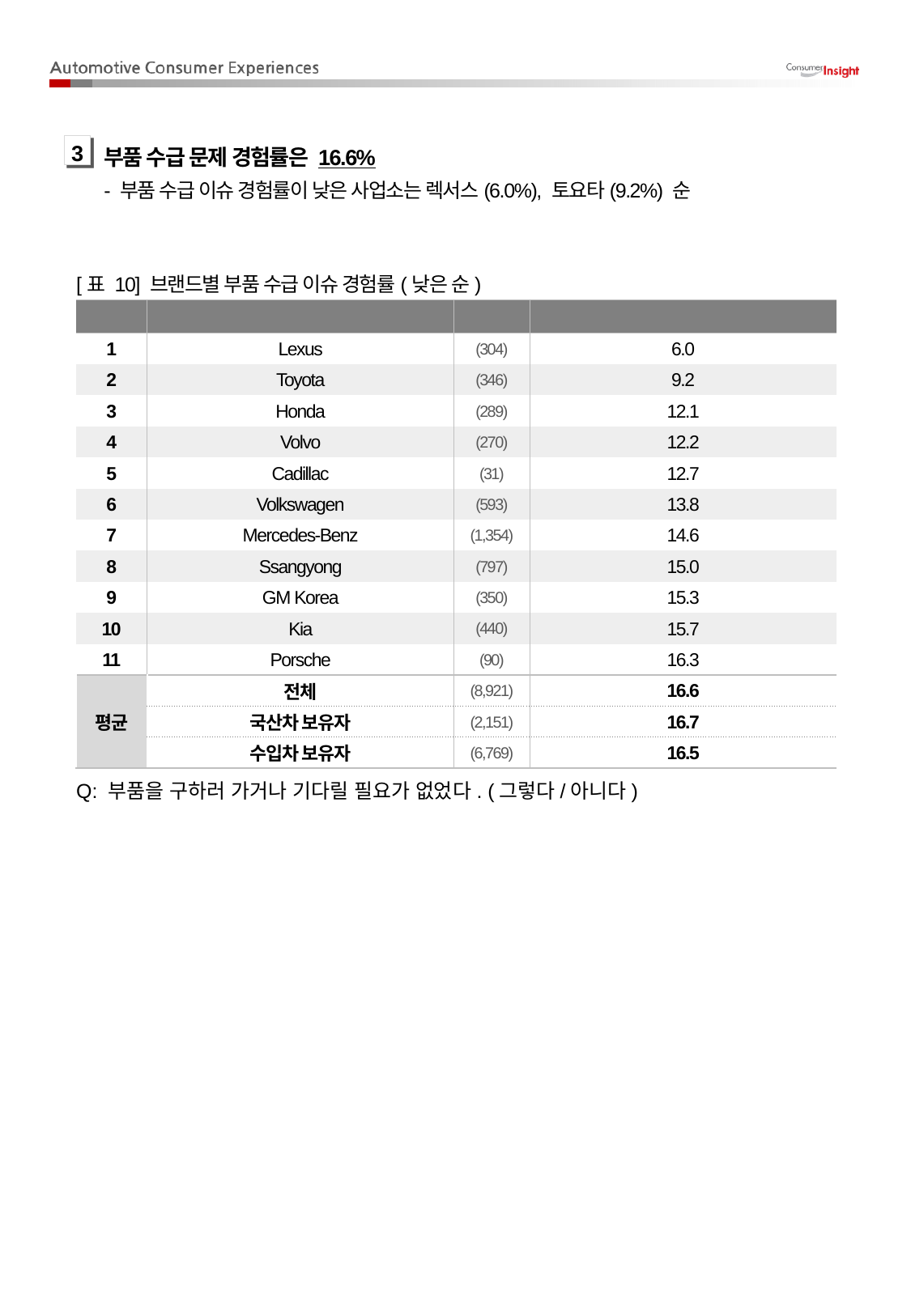

부품 수급 문제 경험률은 16.6%
- 부품 수급 이슈 경험률이 낮은 사업소는 렉서스(6.0%), 토요타(9.2%) 순
3
[표 10] 브랜드별 부품 수급 이슈 경험률(낮은 순)
| Rank | Brand | (N) | 부품 이슈 경험률(%) |
| --- | --- | --- | --- |
| 1 | Lexus | (304) | 6.0 |
| 2 | Toyota | (346) | 9.2 |
| 3 | Honda | (289) | 12.1 |
| 4 | Volvo | (270) | 12.2 |
| 5 | Cadillac | (31) | 12.7 |
| 6 | Volkswagen | (593) | 13.8 |
| 7 | Mercedes-Benz | (1,354) | 14.6 |
| 8 | Ssangyong | (797) | 15.0 |
| 9 | GM Korea | (350) | 15.3 |
| 10 | Kia | (440) | 15.7 |
| 11 | Porsche | (90) | 16.3 |
| 평균 | 전체 | (8,921) | 16.6 |
|  | 국산차 보유자 | (2,151) | 16.7 |
|  | 수입차 보유자 | (6,769) | 16.5 |
Q: 부품을 구하러 가거나 기다릴 필요가 없었다. (그렇다/아니다)